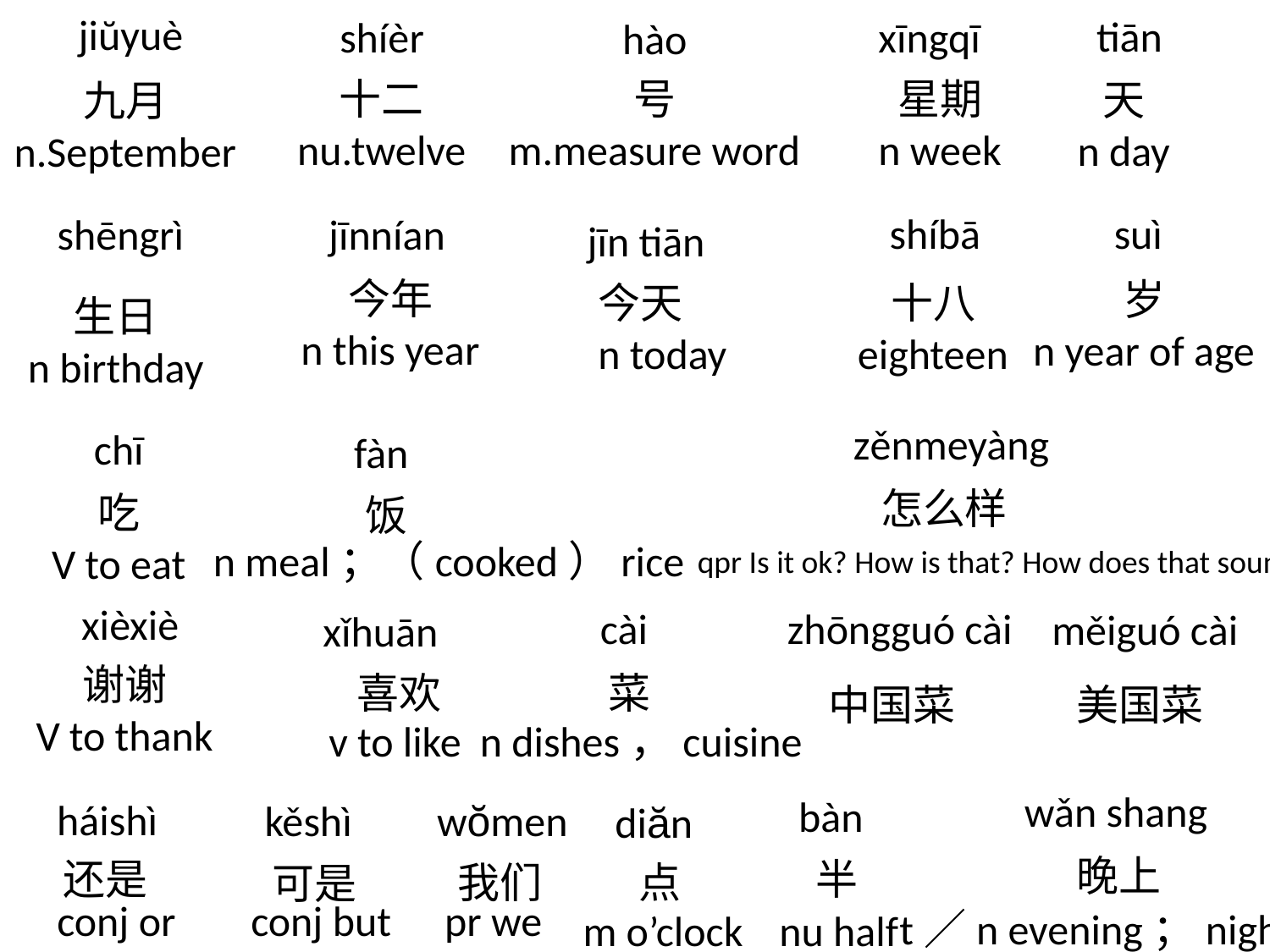

jiŭyuè
tiān
shíèr
xīngqī
hào
十二
nu.twelve

号
m.measure word

星期
n week

天
n day

九月
n.September
shíbā
suì
shēngrì
jīnnían
jīn tiān
今年
n this year

岁
n year of age

今天
n today
十八
eighteen

生日
n birthday

zěnmeyàng
chī
fàn
怎么样

吃
V to eat

饭

n meal；（cooked）rice
qpr Is it ok? How is that? How does that sound?
xièxiè
 cài
zhōngguó cài
měiguó cài
xǐhuān
谢谢
V to thank

喜欢

菜

中国菜
美国菜
v to like
n dishes，cuisine
wǎn shang
bàn
háishì
kěshì
wŏmen
diăn
晚上
还是

半
我们
点
可是

conj or
conj but
pr we
t／n evening；night
m o’clock
nu half